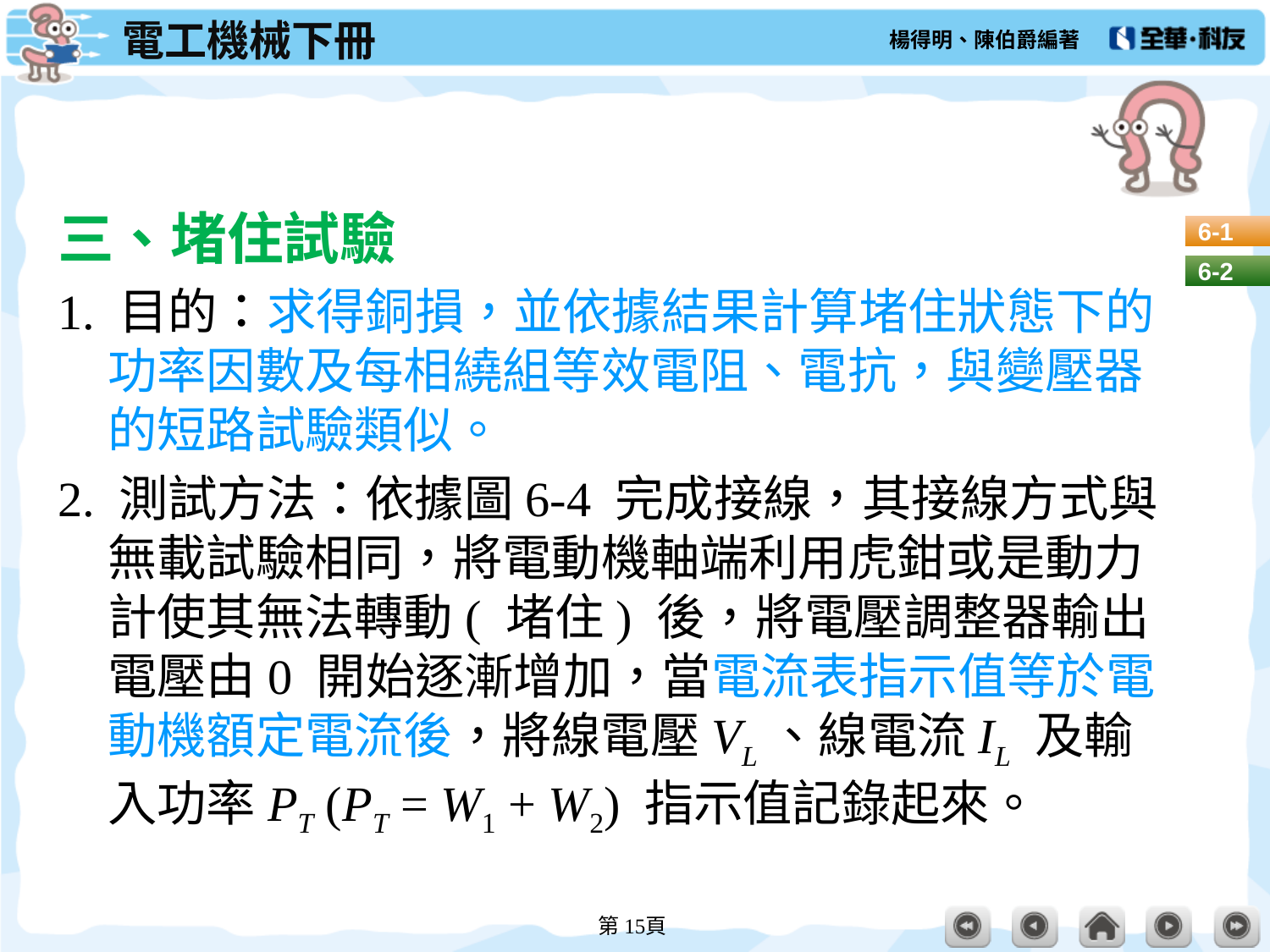

#
三、堵住試驗
1. 目的：求得銅損，並依據結果計算堵住狀態下的功率因數及每相繞組等效電阻、電抗，與變壓器的短路試驗類似。
2. 測試方法：依據圖6-4 完成接線，其接線方式與無載試驗相同，將電動機軸端利用虎鉗或是動力計使其無法轉動( 堵住) 後，將電壓調整器輸出電壓由0 開始逐漸增加，當電流表指示值等於電動機額定電流後，將線電壓VL、線電流IL 及輸入功率PT (PT = W1 + W2) 指示值記錄起來。